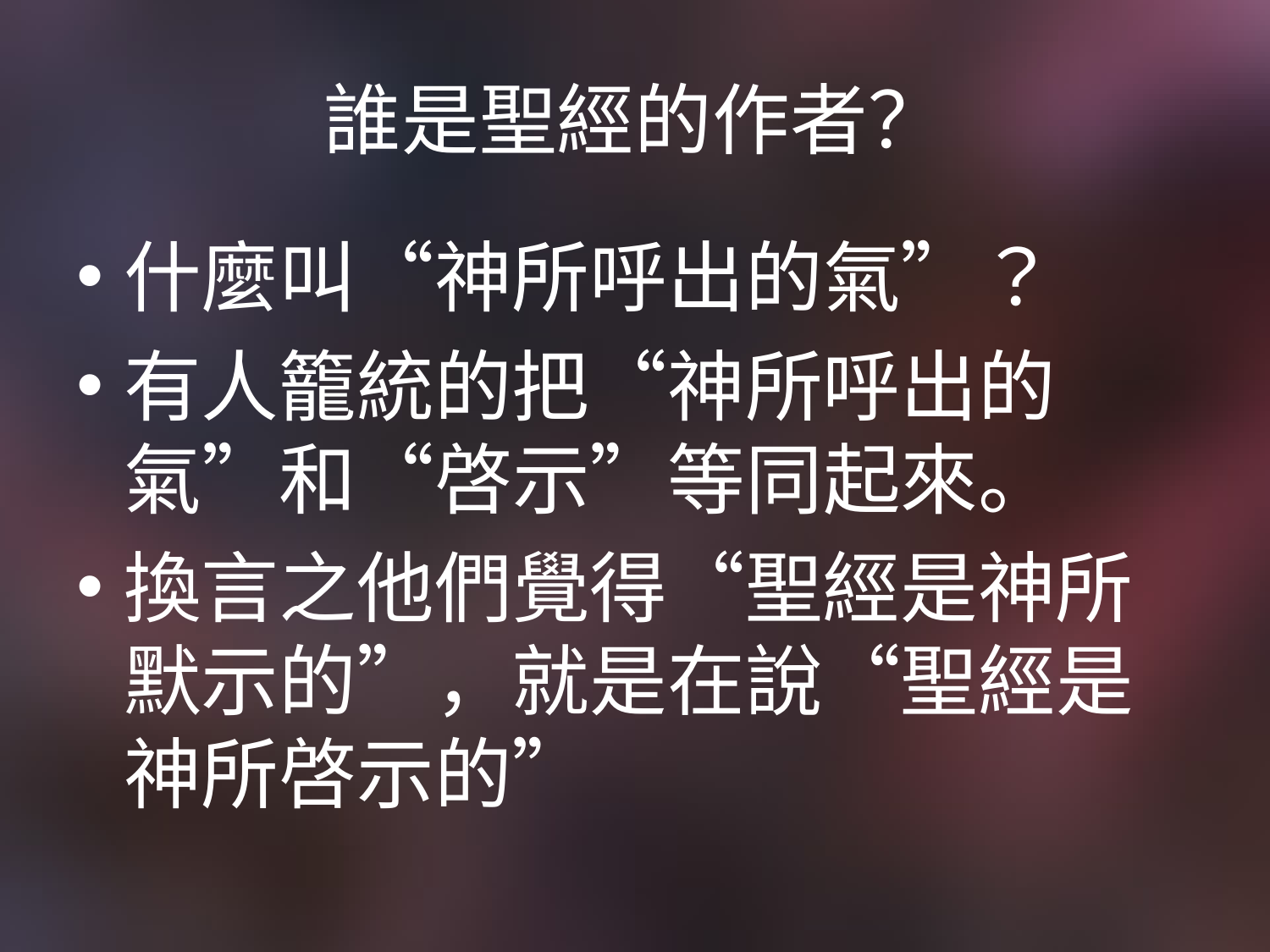

# 誰是聖經的作者？
什麼叫“神所呼出的氣”？
有人籠統的把“神所呼出的氣”和“啓示”等同起來。
換言之他們覺得“聖經是神所默示的”，就是在說“聖經是神所啓示的”